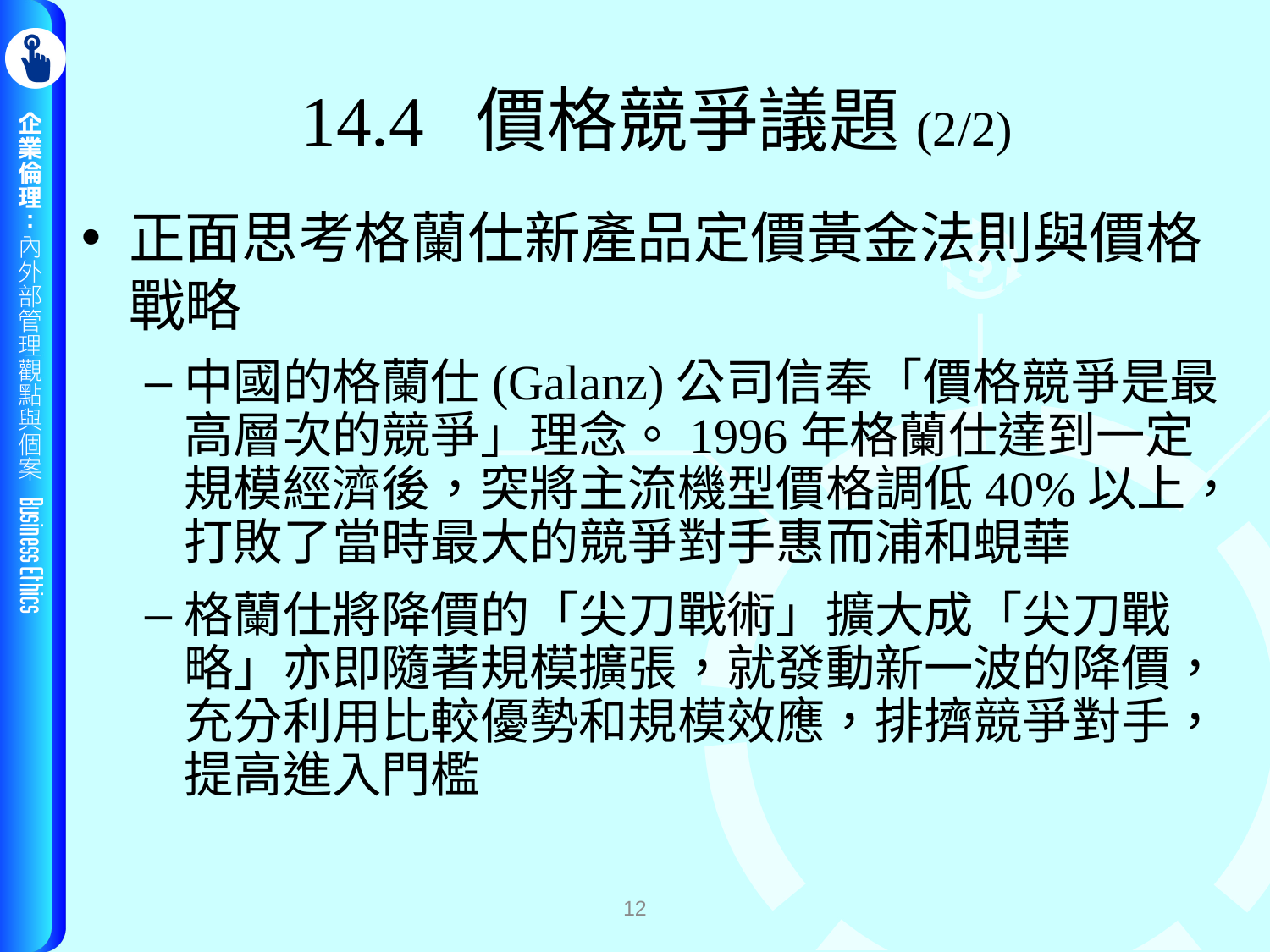

# 14.4  價格競爭議題(2/2)
正面思考格蘭仕新產品定價黃金法則與價格戰略
中國的格蘭仕(Galanz)公司信奉「價格競爭是最高層次的競爭」理念。1996年格蘭仕達到一定規模經濟後，突將主流機型價格調低40%以上，打敗了當時最大的競爭對手惠而浦和蜆華
格蘭仕將降價的「尖刀戰術」擴大成「尖刀戰略」亦即隨著規模擴張，就發動新一波的降價，充分利用比較優勢和規模效應，排擠競爭對手，提高進入門檻
12